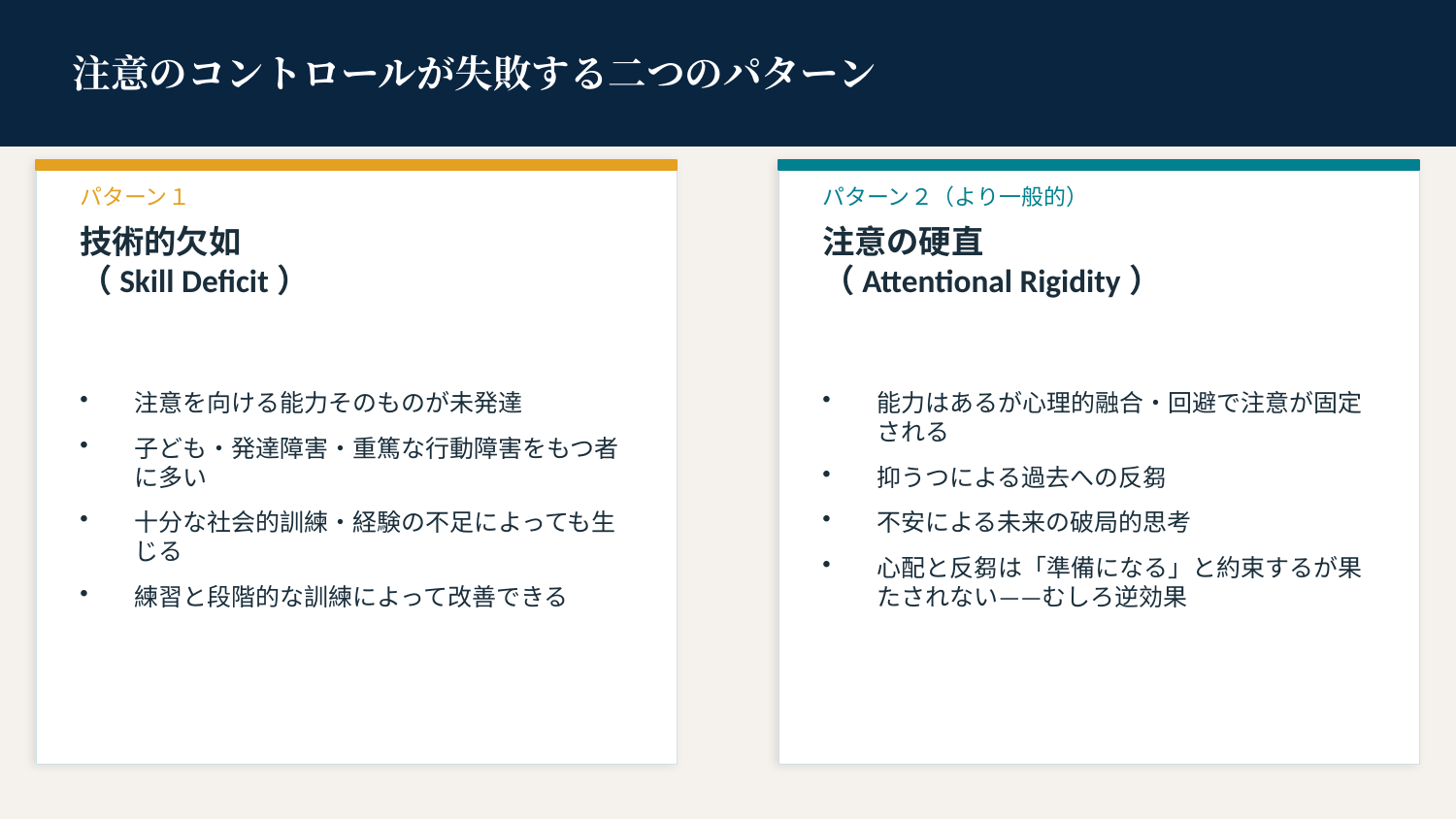

注意のコントロールが失敗する二つのパターン

パターン１
パターン２（より一般的）
技術的欠如
（Skill Deficit）
注意の硬直
（Attentional Rigidity）
注意を向ける能力そのものが未発達
子ども・発達障害・重篤な行動障害をもつ者に多い
十分な社会的訓練・経験の不足によっても生じる
練習と段階的な訓練によって改善できる
能力はあるが心理的融合・回避で注意が固定される
抑うつによる過去への反芻
不安による未来の破局的思考
心配と反芻は「準備になる」と約束するが果たされない——むしろ逆効果